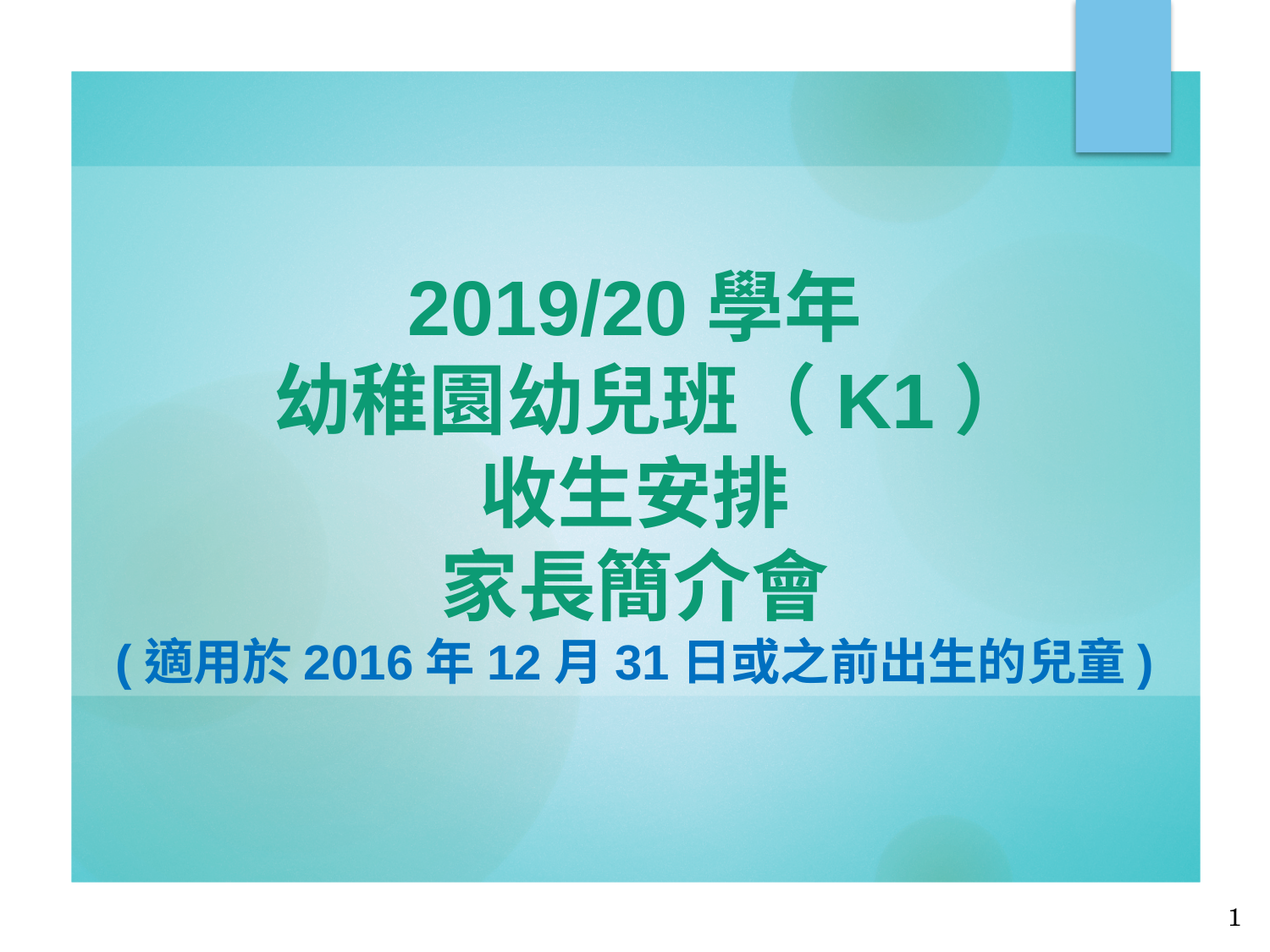

# 2019/20學年 幼稚園幼兒班（K1） 收生安排 家長簡介會 (適用於2016年12月31日或之前出生的兒童)
1
1